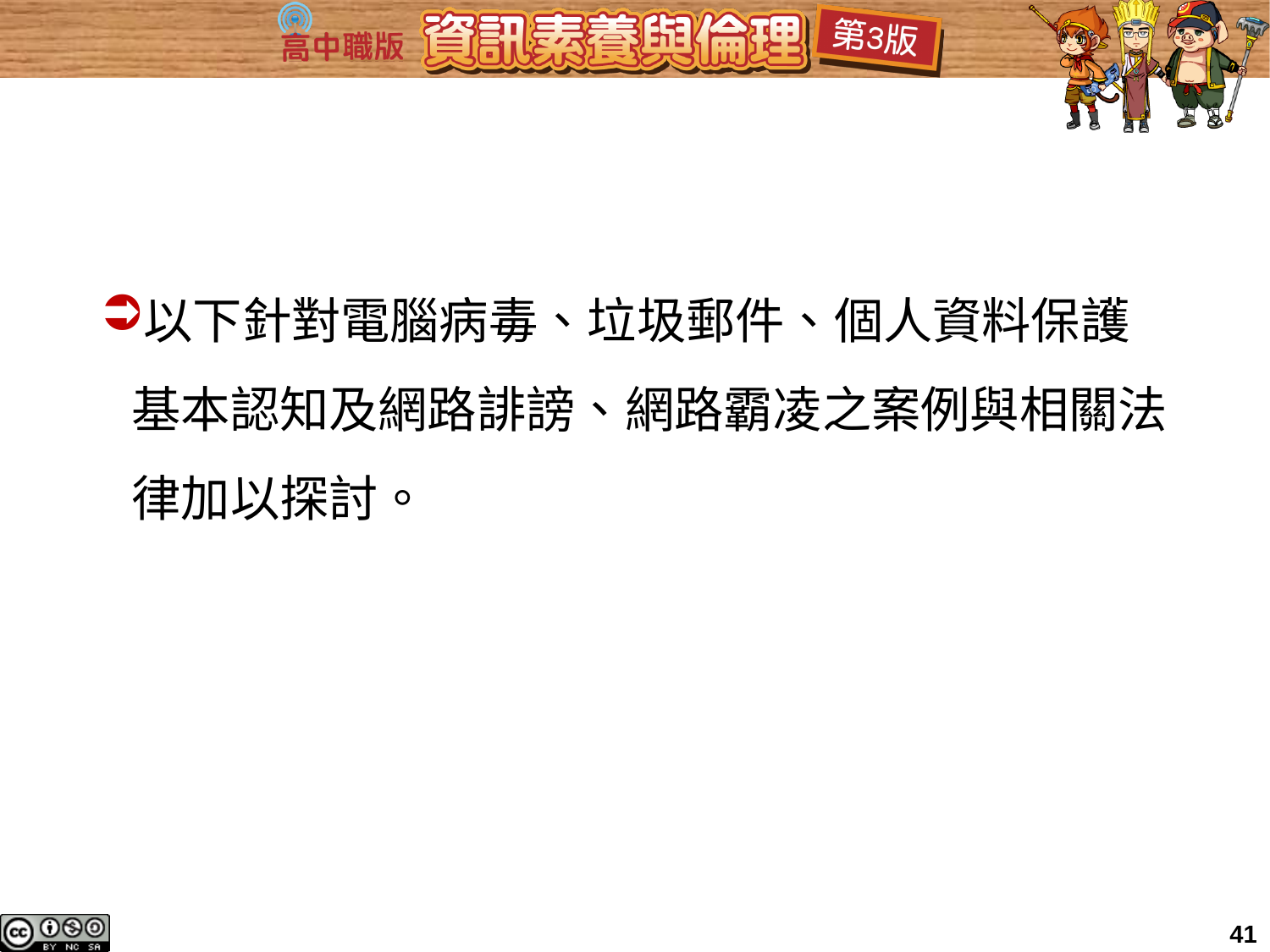

#
以下針對電腦病毒、垃圾郵件、個人資料保護基本認知及網路誹謗、網路霸凌之案例與相關法律加以探討。
41